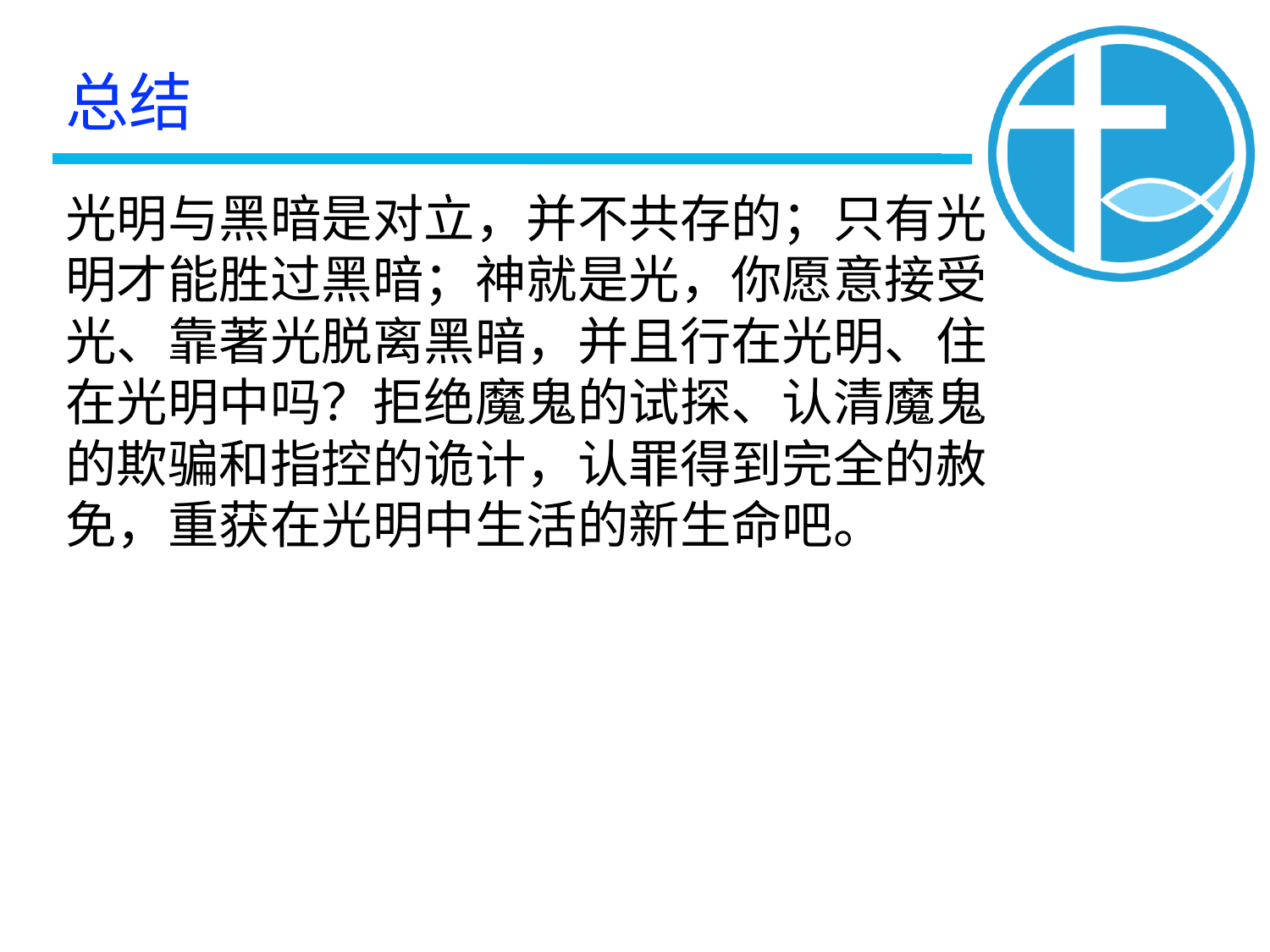

总结
光明与黑暗是对立，并不共存的；只有光明才能胜过黑暗；神就是光，你愿意接受光、靠著光脱离黑暗，并且行在光明、住在光明中吗？拒绝魔鬼的试探、认清魔鬼的欺骗和指控的诡计，认罪得到完全的赦免，重获在光明中生活的新生命吧。